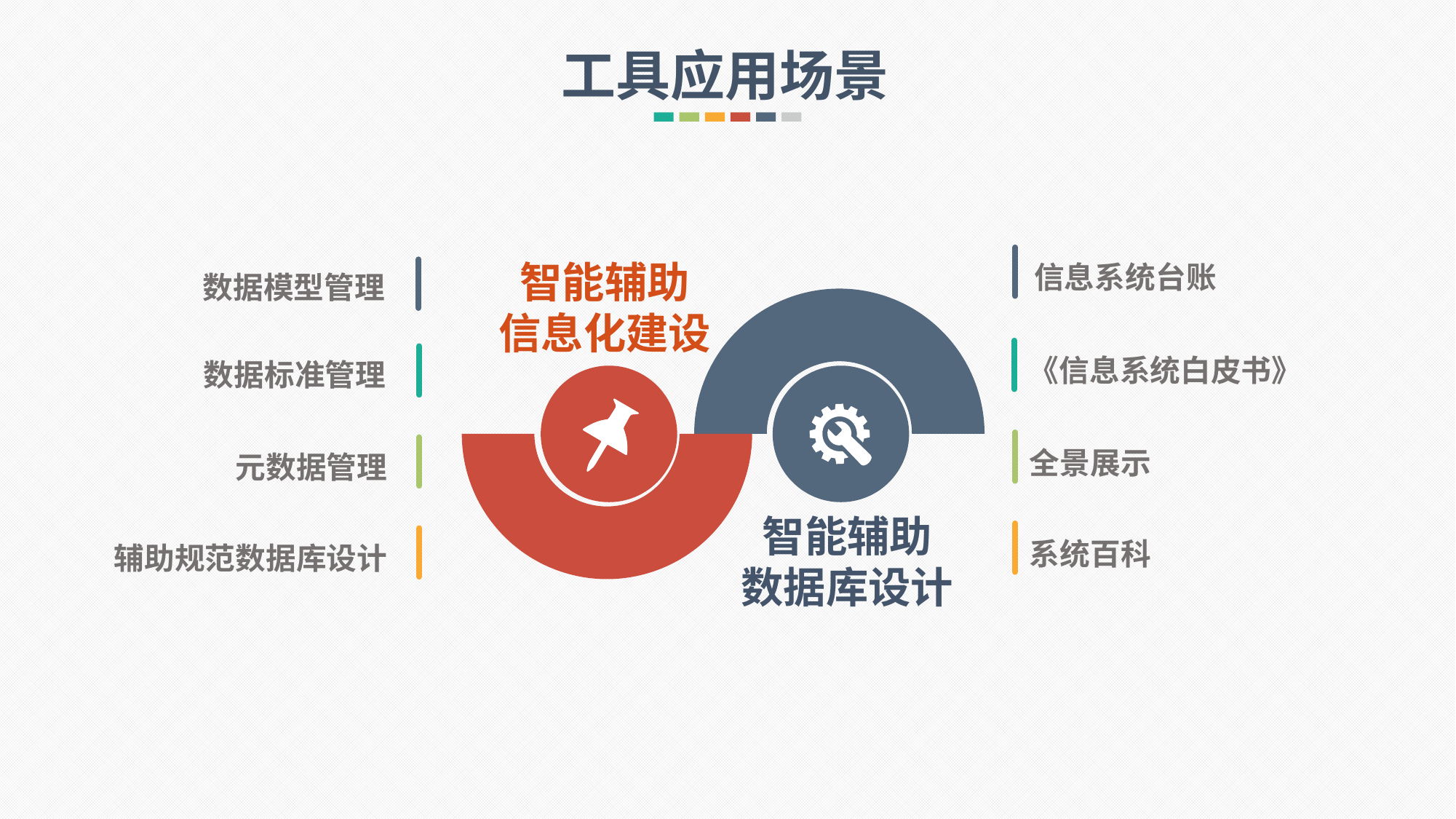

工具应用场景

信息系统台账
智能辅助
信息化建设
数据模型管理

### Chart

| Category | 销售额 |
|---|---|
| 第一季度 | 7.0 |
| 第二季度 | 7.0 |

### Chart

| Category | 销售额 |
|---|---|
| 第一季度 | 7.0 |
| 第二季度 | 7.0 |
《信息系统白皮书》
数据标准管理

全景展示
元数据管理
智能辅助
数据库设计
系统百科
辅助规范数据库设计